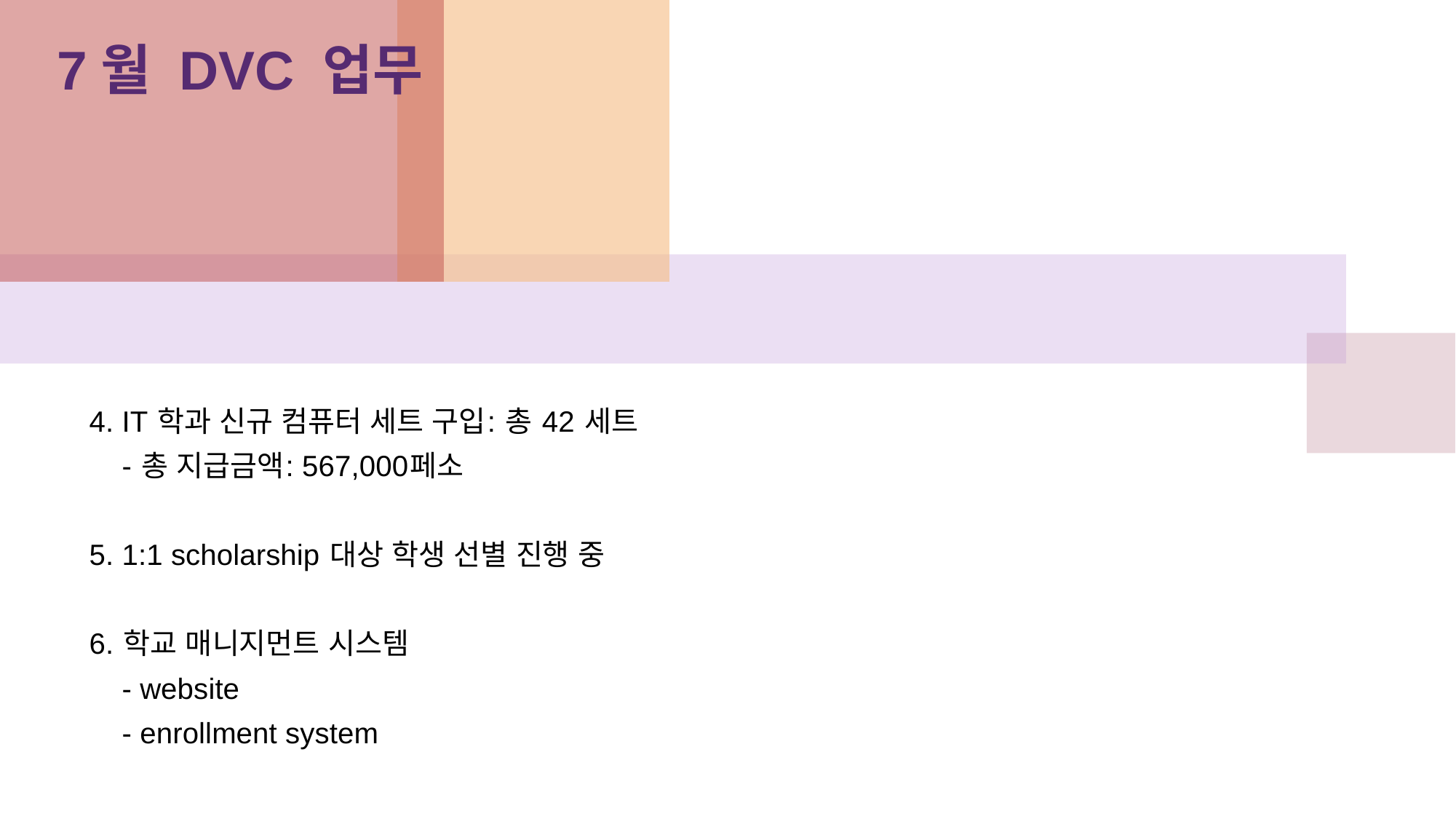

# 7월 DVC 업무
4. IT 학과 신규 컴퓨터 세트 구입: 총 42 세트
    - 총 지급금액: 567,000페소

5. 1:1 scholarship 대상 학생 선별 진행 중

6. 학교 매니지먼트 시스템
    - website
    - enrollment system